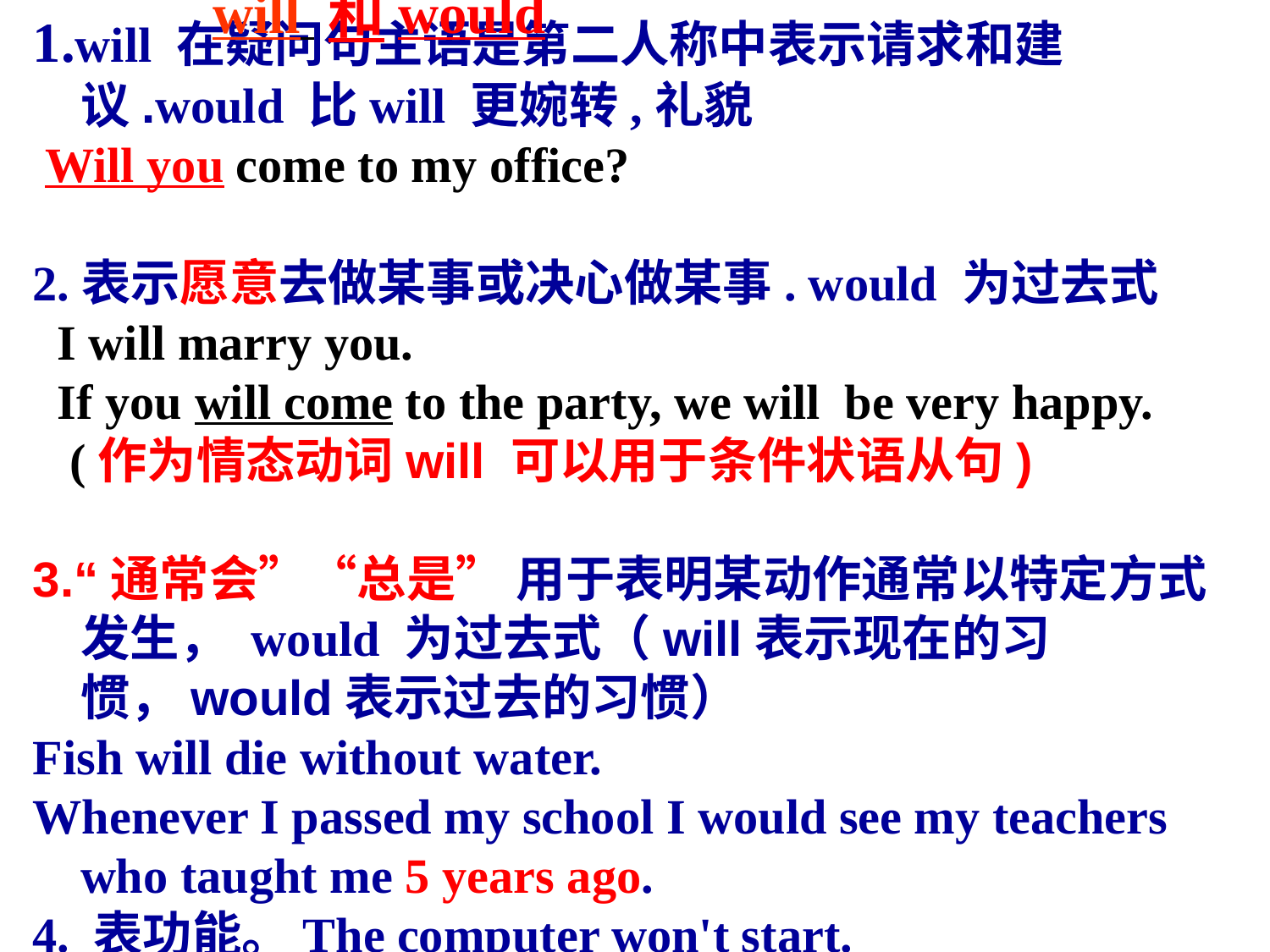

1.will 在疑问句主语是第二人称中表示请求和建议.would 比will 更婉转,礼貌
 Will you come to my office?

2.表示愿意去做某事或决心做某事. would 为过去式
  I will marry you.
  If you will come to the party, we will  be very happy.
   (作为情态动词will 可以用于条件状语从句)

3.“通常会”“总是” 用于表明某动作通常以特定方式发生， would 为过去式（will表示现在的习惯，would表示过去的习惯）
Fish will die without water.
Whenever I passed my school I would see my teachers who taught me 5 years ago.
4. 表功能。The computer won't start.

will 和would